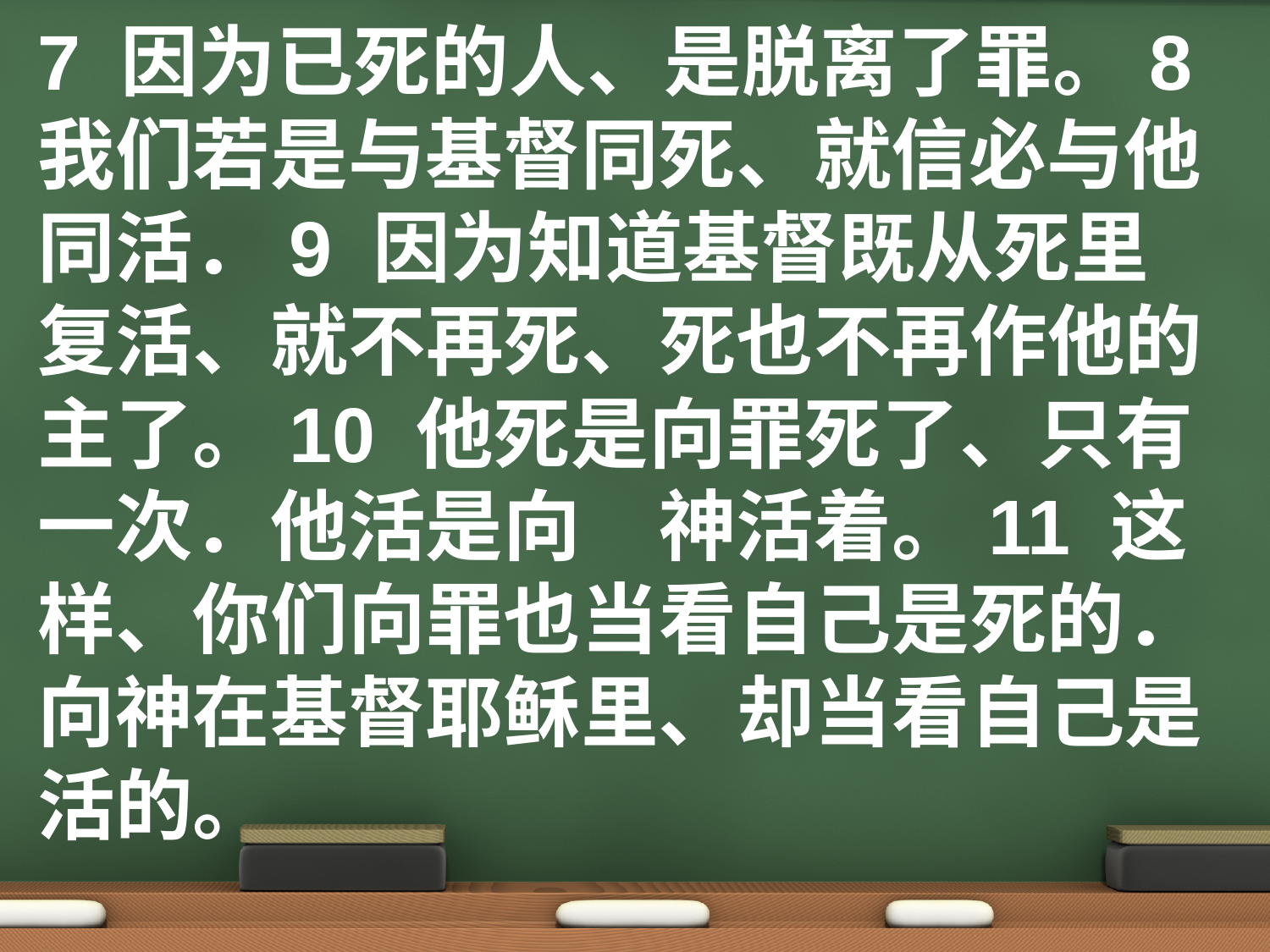

7 因为已死的人、是脱离了罪。8 我们若是与基督同死、就信必与他同活．9 因为知道基督既从死里复活、就不再死、死也不再作他的主了。10 他死是向罪死了、只有一次．他活是向　神活着。11 这样、你们向罪也当看自己是死的．向神在基督耶稣里、却当看自己是活的。